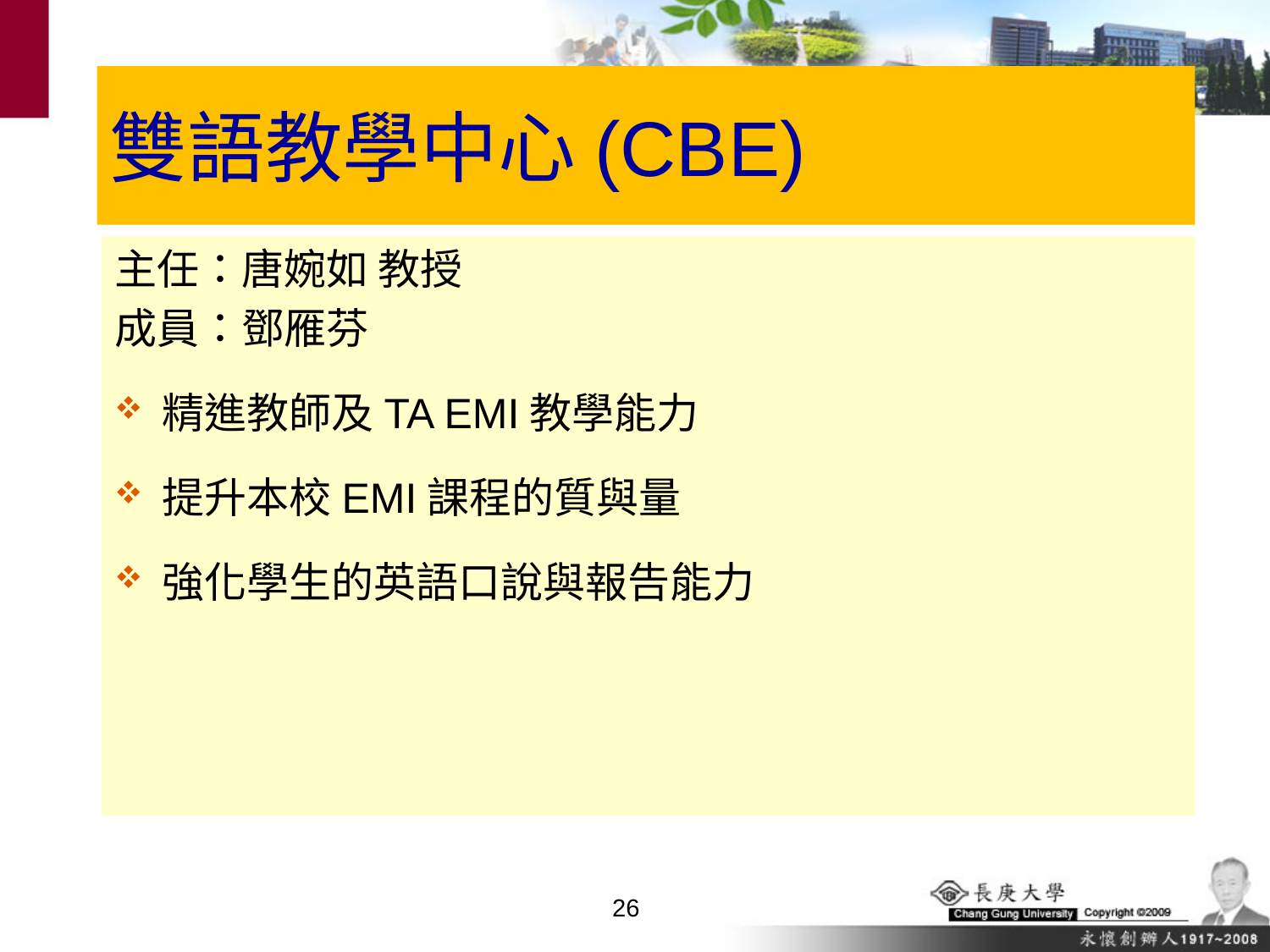

# 雙語教學中心(CBE)
主任：唐婉如 教授
成員：鄧雁芬
精進教師及TA EMI教學能力
提升本校EMI課程的質與量
強化學生的英語口說與報告能力

26